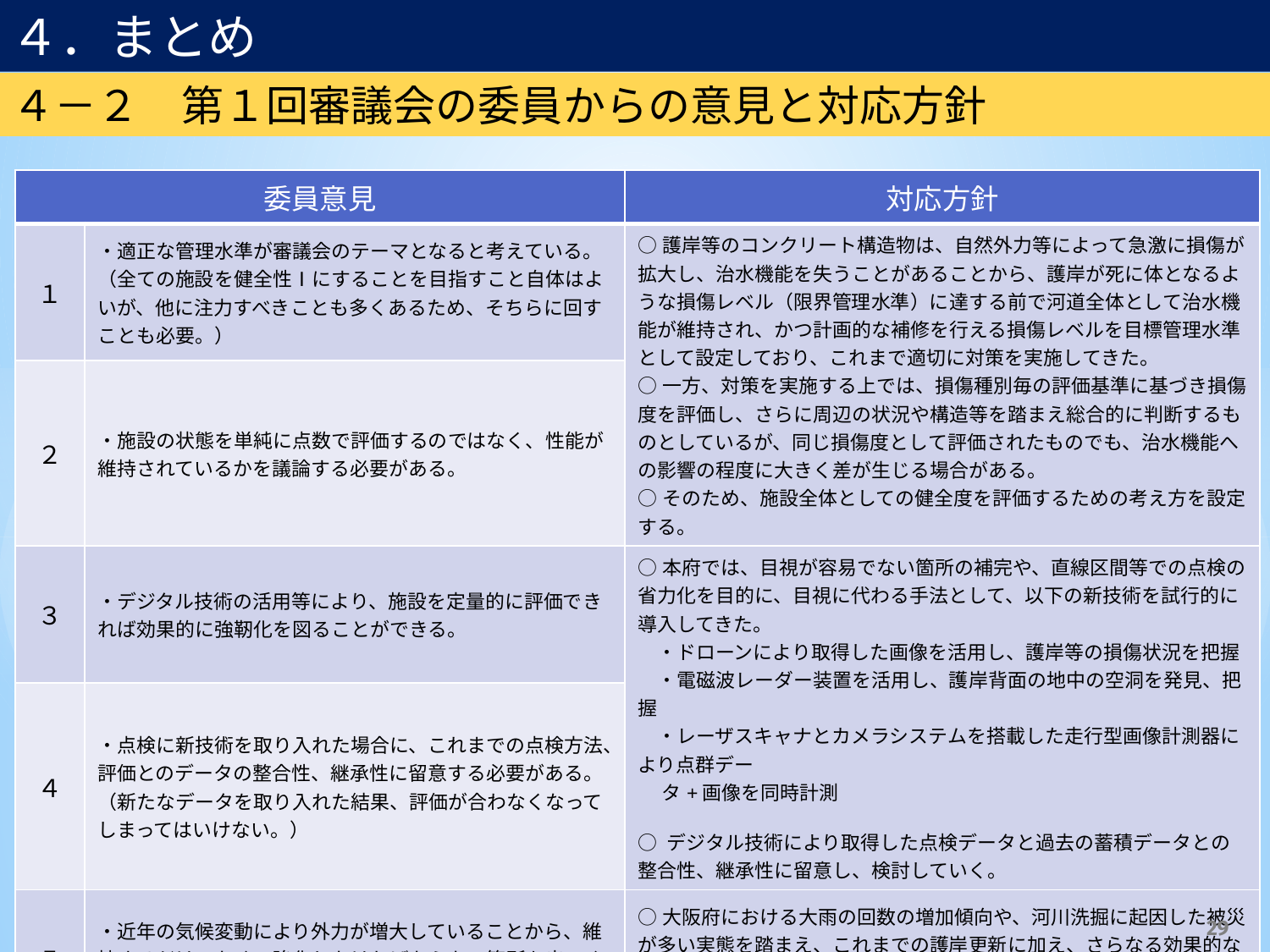

４．まとめ
４－２　第１回審議会の委員からの意見と対応方針
| 委員意見 | 委員意見 | 対応方針 |
| --- | --- | --- |
| １ | ・適正な管理水準が審議会のテーマとなると考えている。 （全ての施設を健全性Ⅰにすることを目指すこと自体はよいが、他に注力すべきことも多くあるため、そちらに回すことも必要。） | ○護岸等のコンクリート構造物は、自然外力等によって急激に損傷が拡大し、治水機能を失うことがあることから、護岸が死に体となるような損傷レベル（限界管理水準）に達する前で河道全体として治水機能が維持され、かつ計画的な補修を行える損傷レベルを目標管理水準として設定しており、これまで適切に対策を実施してきた。 ○一方、対策を実施する上では、損傷種別毎の評価基準に基づき損傷度を評価し、さらに周辺の状況や構造等を踏まえ総合的に判断するものとしているが、同じ損傷度として評価されたものでも、治水機能への影響の程度に大きく差が生じる場合がある。 ○そのため、施設全体としての健全度を評価するための考え方を設定する。 |
| ２ | ・施設の状態を単純に点数で評価するのではなく、性能が維持されているかを議論する必要がある。 |  |
| ３ | ・デジタル技術の活用等により、施設を定量的に評価できれば効果的に強靭化を図ることができる。 | ○本府では、目視が容易でない箇所の補完や、直線区間等での点検の省力化を目的に、目視に代わる手法として、以下の新技術を試行的に導入してきた。 　・ドローンにより取得した画像を活用し、護岸等の損傷状況を把握 　・電磁波レーダー装置を活用し、護岸背面の地中の空洞を発見、把握 　・レーザスキャナとカメラシステムを搭載した走行型画像計測器により点群デー 　 タ+画像を同時計測 ○ デジタル技術により取得した点検データと過去の蓄積データとの整合性、継承性に留意し、検討していく。 |
| ４ | ・点検に新技術を取り入れた場合に、これまでの点検方法、評価とのデータの整合性、継承性に留意する必要がある。 （新たなデータを取り入れた結果、評価が合わなくなってしまってはいけない。） |  |
| ５ | ・近年の気候変動により外力が増大していることから、維持するだけでなく、強化しなければならない箇所も出てくる。 | ○大阪府における大雨の回数の増加傾向や、河川洗掘に起因した被災が多い実態を踏まえ、これまでの護岸更新に加え、さらなる効果的な予防保全を図るため、河床低下や河川洗掘などの河道特性も評価し、計画的に更新していく。 |
29